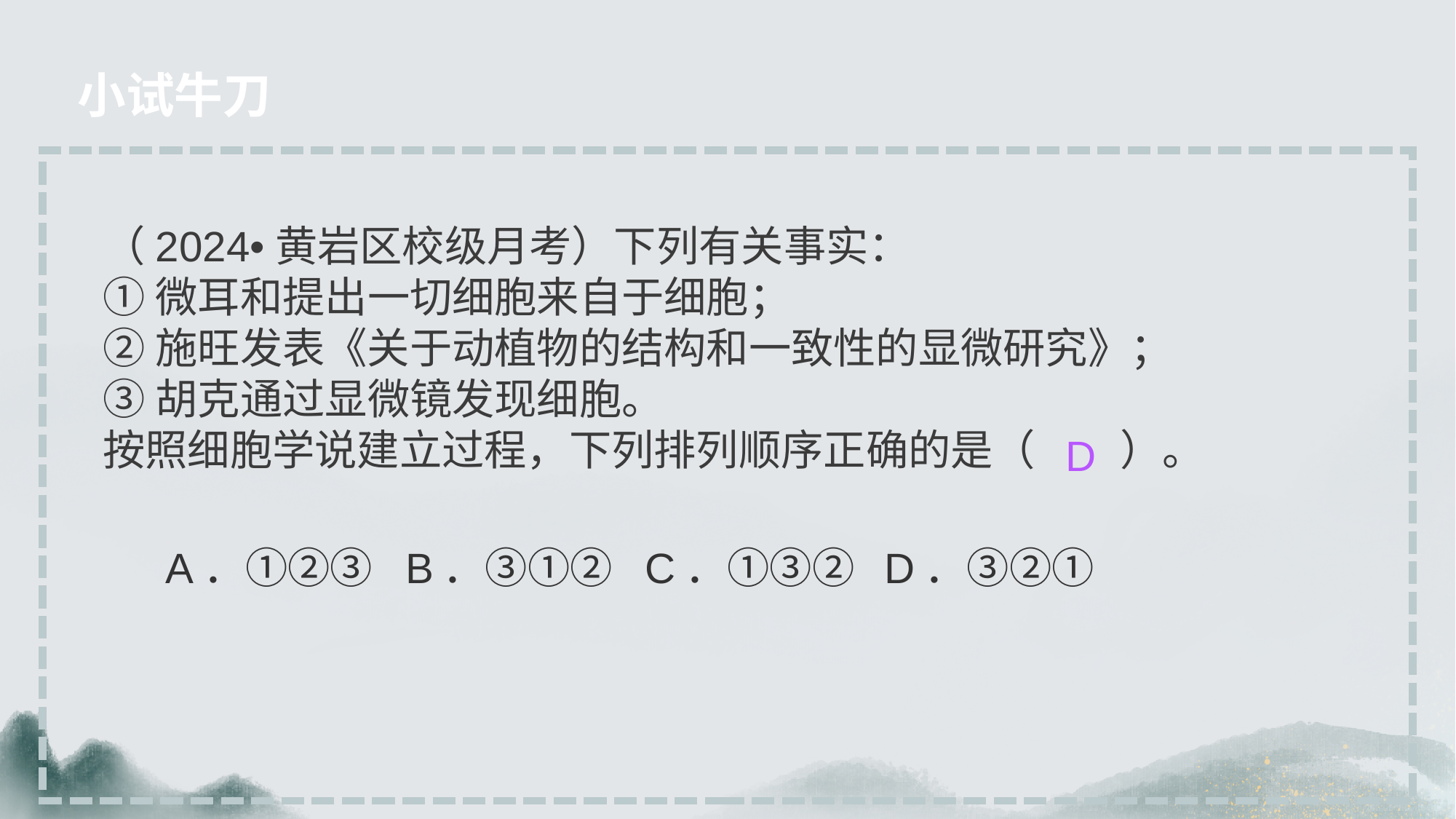

小试牛刀

（2024•黄岩区校级月考）下列有关事实：
①微耳和提出一切细胞来自于细胞；
②施旺发表《关于动植物的结构和一致性的显微研究》；
③胡克通过显微镜发现细胞。
按照细胞学说建立过程，下列排列顺序正确的是（　　）。
D
| A．①②③ | B．③①② | C．①③② | D．③②① |
| --- | --- | --- | --- |